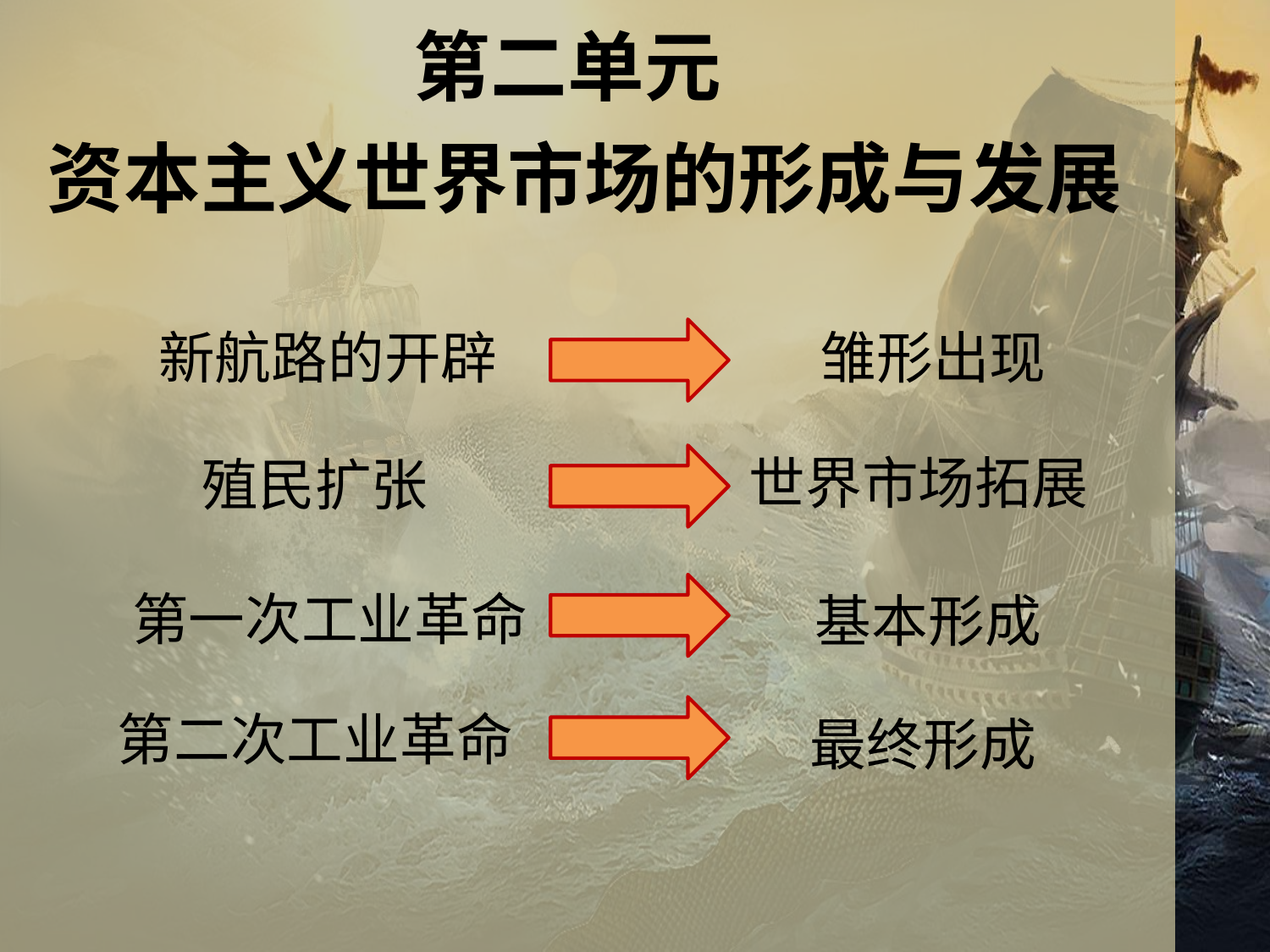

第二单元
资本主义世界市场的形成与发展
新航路的开辟
雏形出现

世界市场拓展
殖民扩张

第一次工业革命
基本形成

第二次工业革命
最终形成